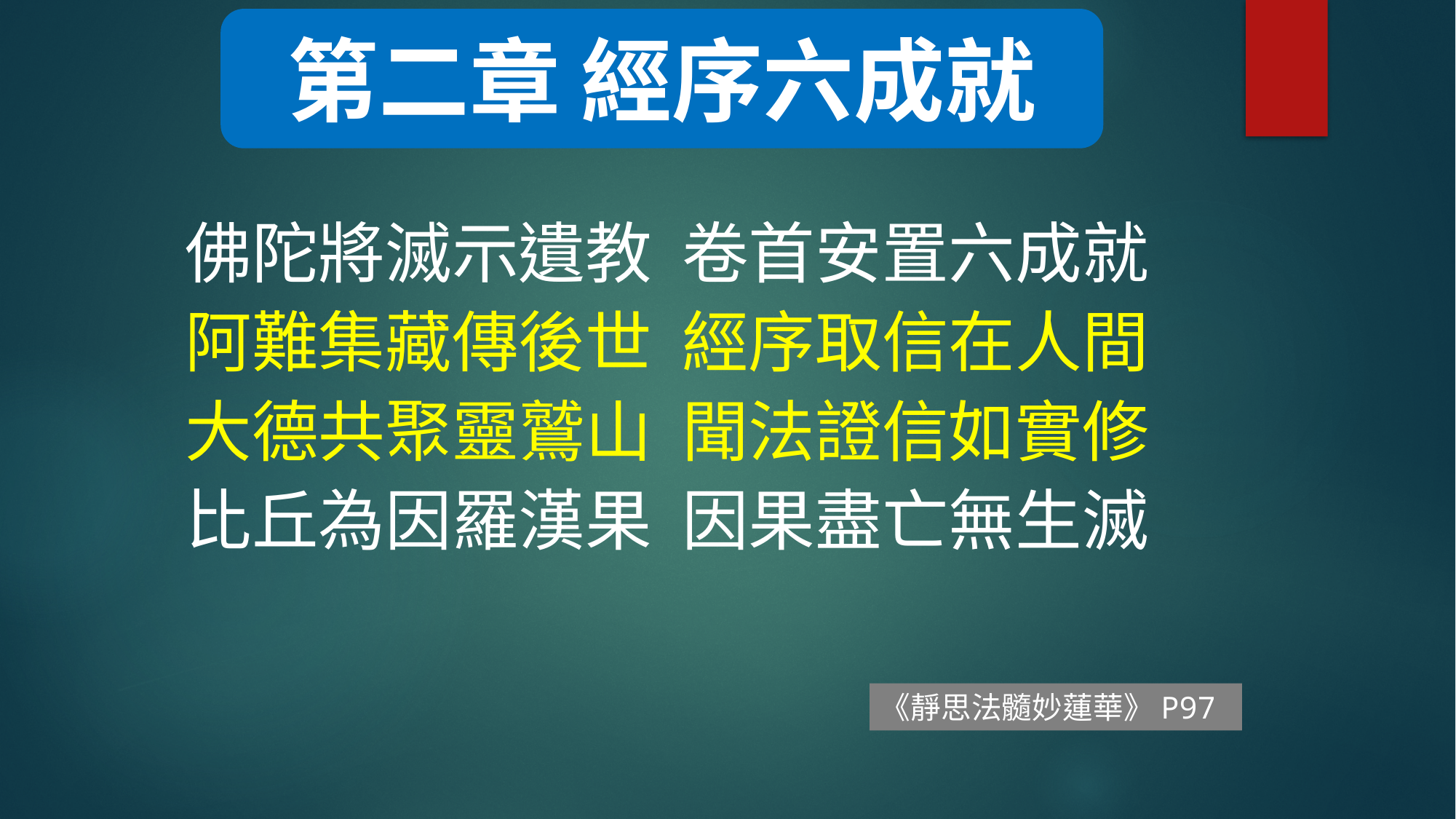

第二章 經序六成就

佛陀將滅示遺教  卷首安置六成就
阿難集藏傳後世  經序取信在人間
大德共聚靈鷲山  聞法證信如實修
比丘為因羅漢果  因果盡亡無生滅
《靜思法髓妙蓮華》P97